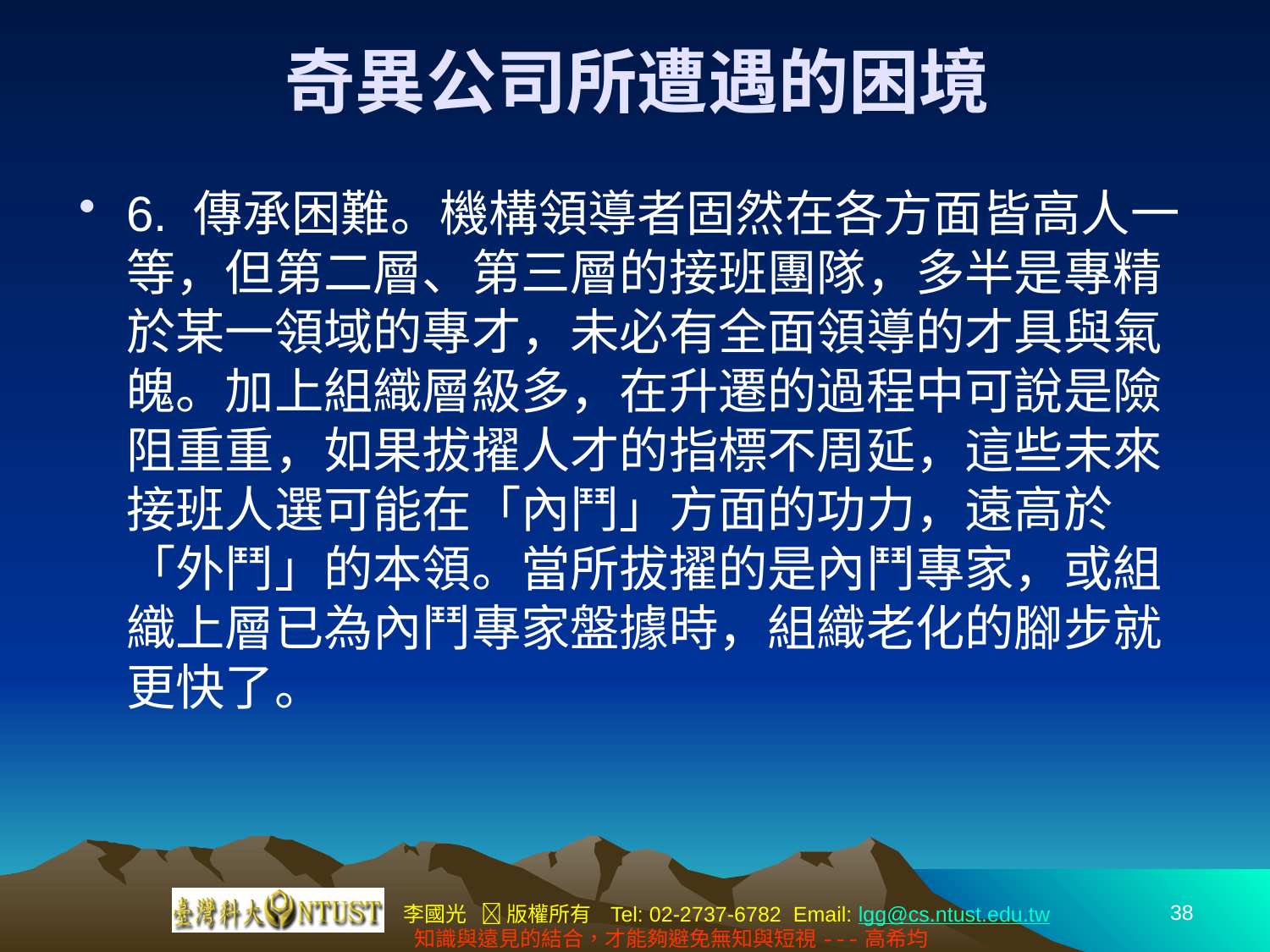

# 奇異公司所遭遇的困境
6. 傳承困難。機構領導者固然在各方面皆高人一等，但第二層、第三層的接班團隊，多半是專精於某一領域的專才，未必有全面領導的才具與氣魄。加上組織層級多，在升遷的過程中可說是險阻重重，如果拔擢人才的指標不周延，這些未來接班人選可能在「內鬥」方面的功力，遠高於「外鬥」的本領。當所拔擢的是內鬥專家，或組織上層已為內鬥專家盤據時，組織老化的腳步就更快了。

38